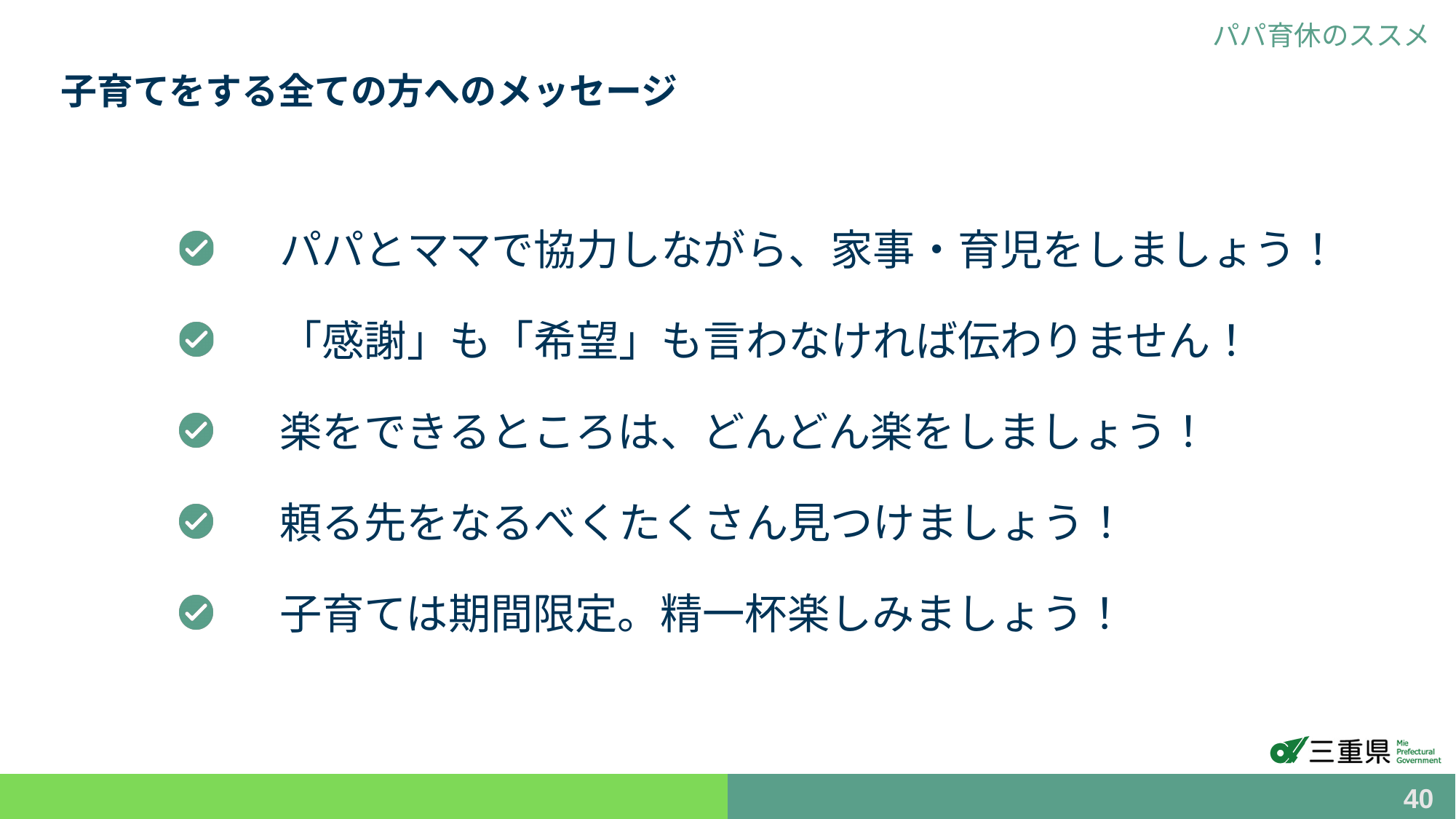

パパ育休のススメ
子育てをする全ての方へのメッセージ
パパとママで協力しながら、家事・育児をしましょう！

「感謝」も「希望」も言わなければ伝わりません！

楽をできるところは、どんどん楽をしましょう！

頼る先をなるべくたくさん見つけましょう！

子育ては期間限定。精一杯楽しみましょう！